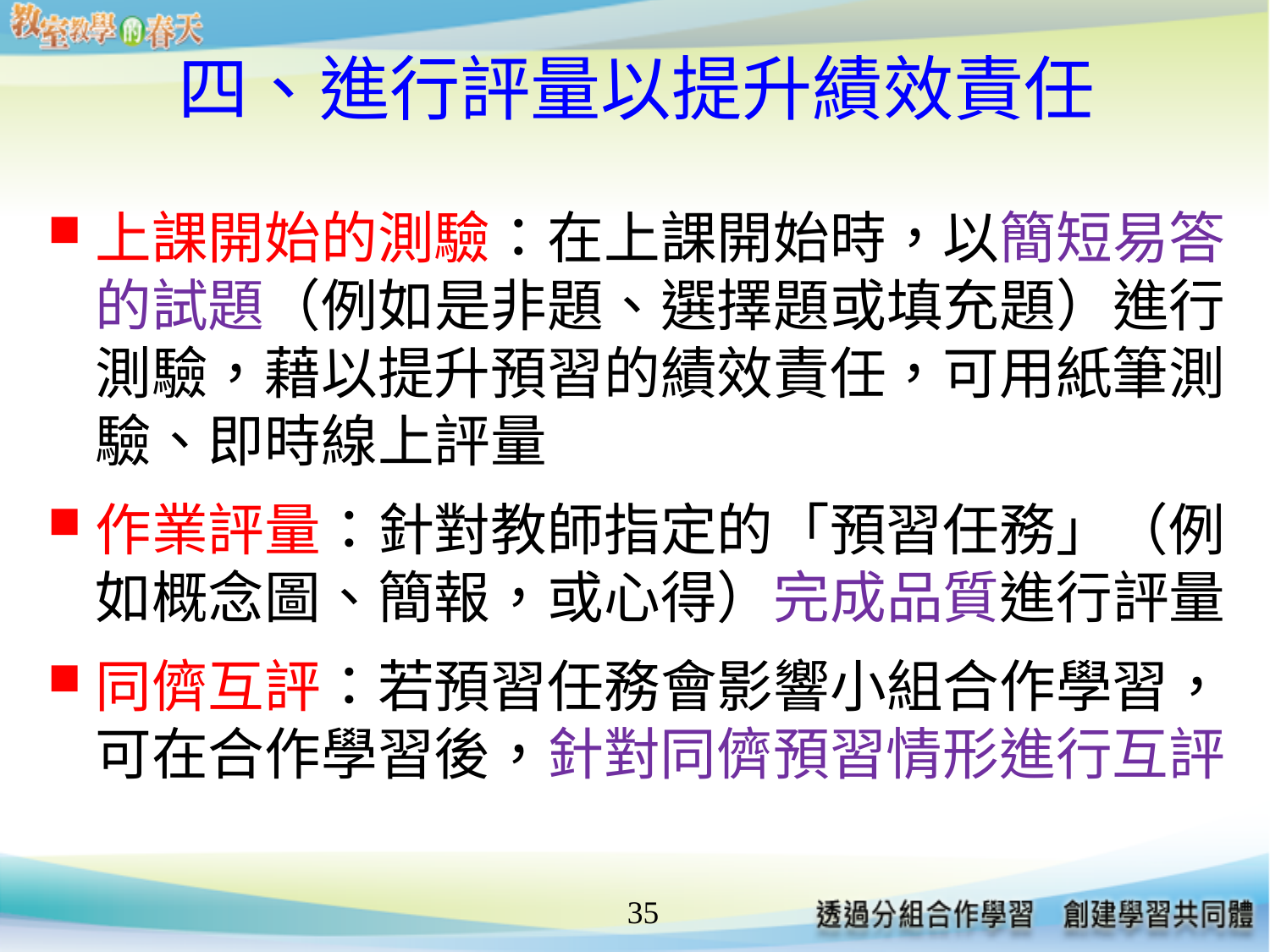

# 四、進行評量以提升績效責任
上課開始的測驗：在上課開始時，以簡短易答的試題（例如是非題、選擇題或填充題）進行測驗，藉以提升預習的績效責任，可用紙筆測驗、即時線上評量
作業評量：針對教師指定的「預習任務」（例如概念圖、簡報，或心得）完成品質進行評量
同儕互評：若預習任務會影響小組合作學習，可在合作學習後，針對同儕預習情形進行互評

35